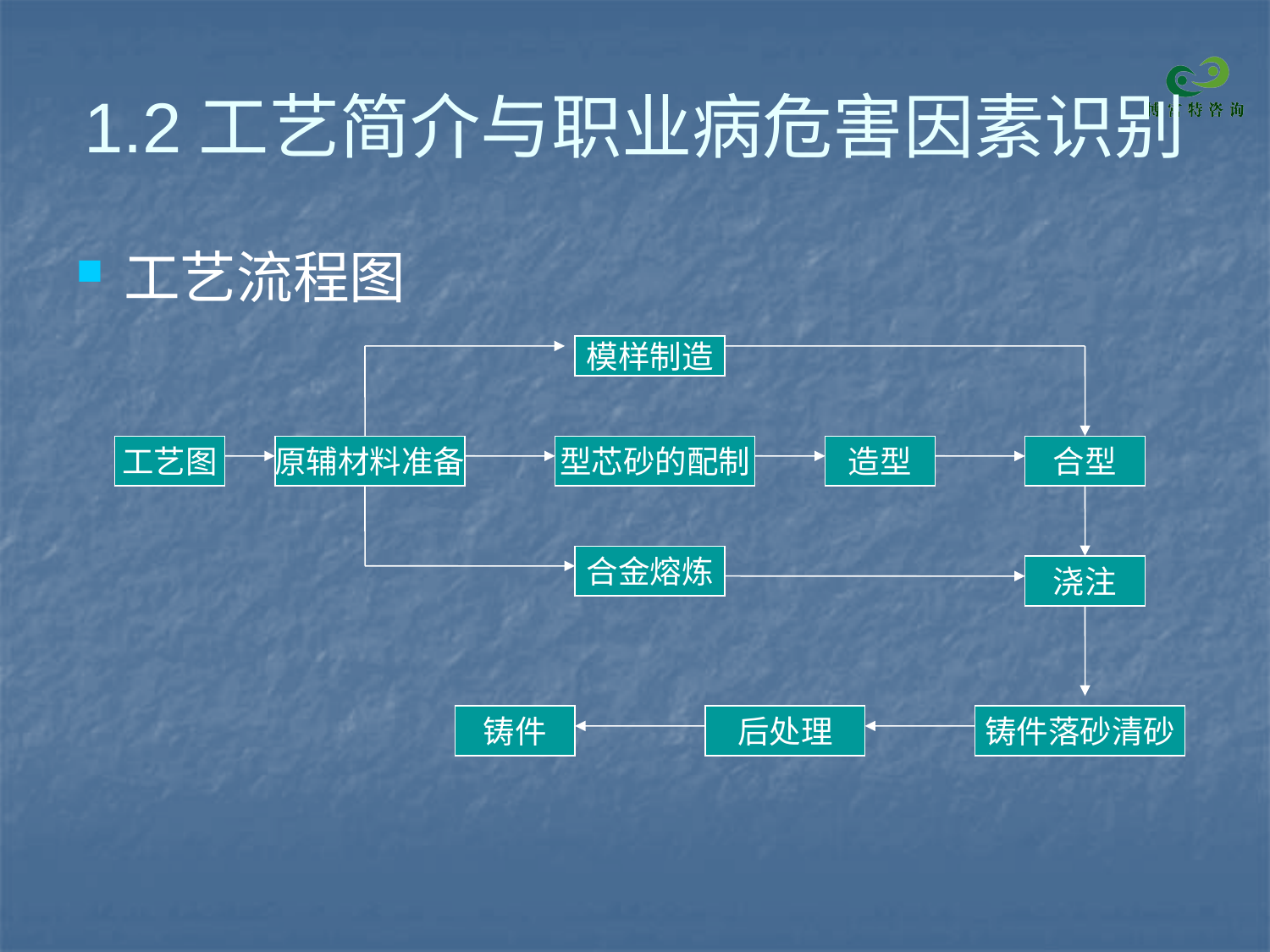

# 1.2工艺简介与职业病危害因素识别
工艺流程图
模样制造

工艺图
原辅材料准备
型芯砂的配制
造型
合型

合金熔炼
浇注

铸件
后处理
铸件落砂清砂